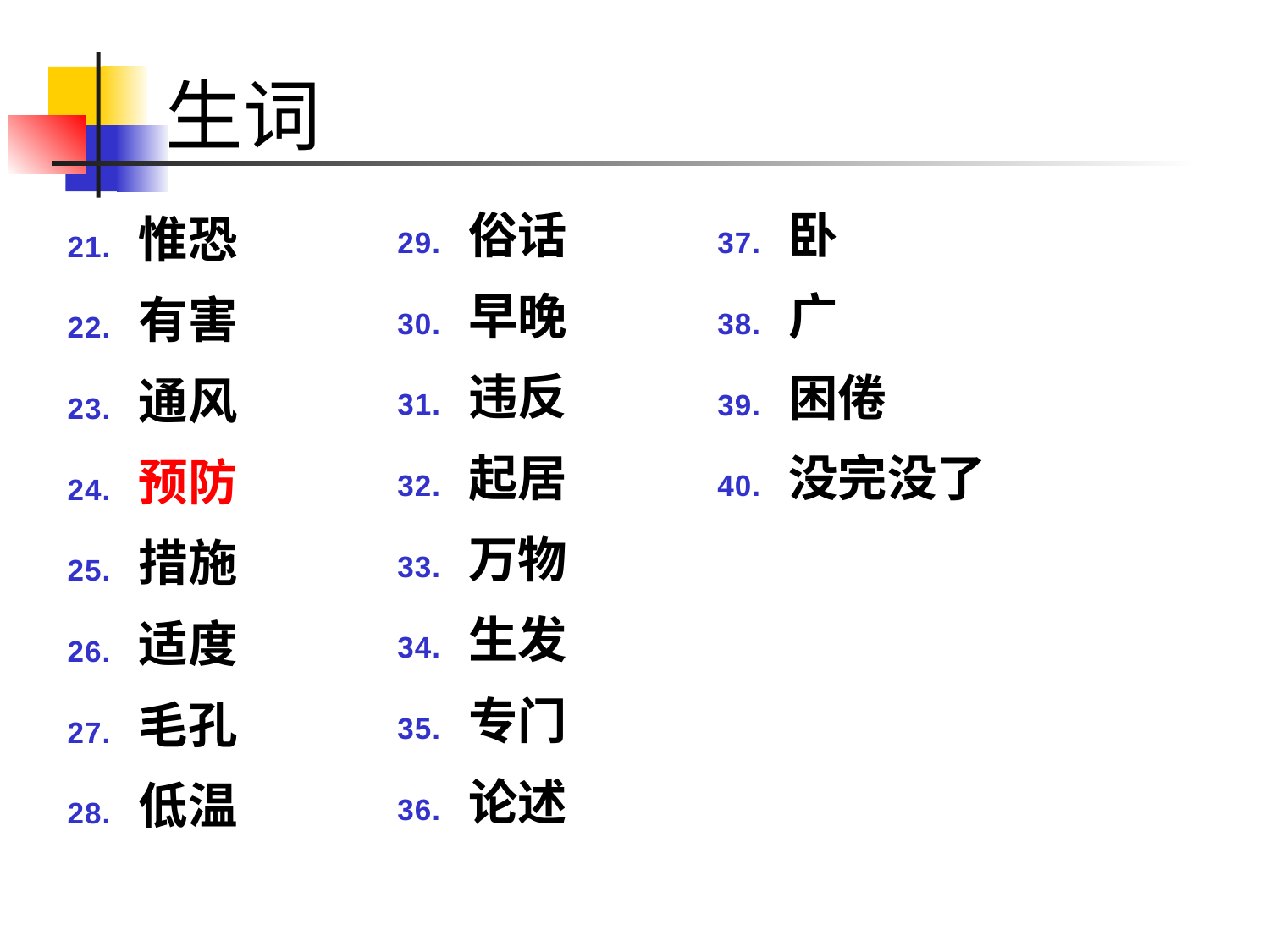

# 生词
俗话
早晚
违反
起居
万物
生发
专门
论述
卧
广
困倦
没完没了
惟恐
有害
通风
预防
措施
适度
毛孔
低温